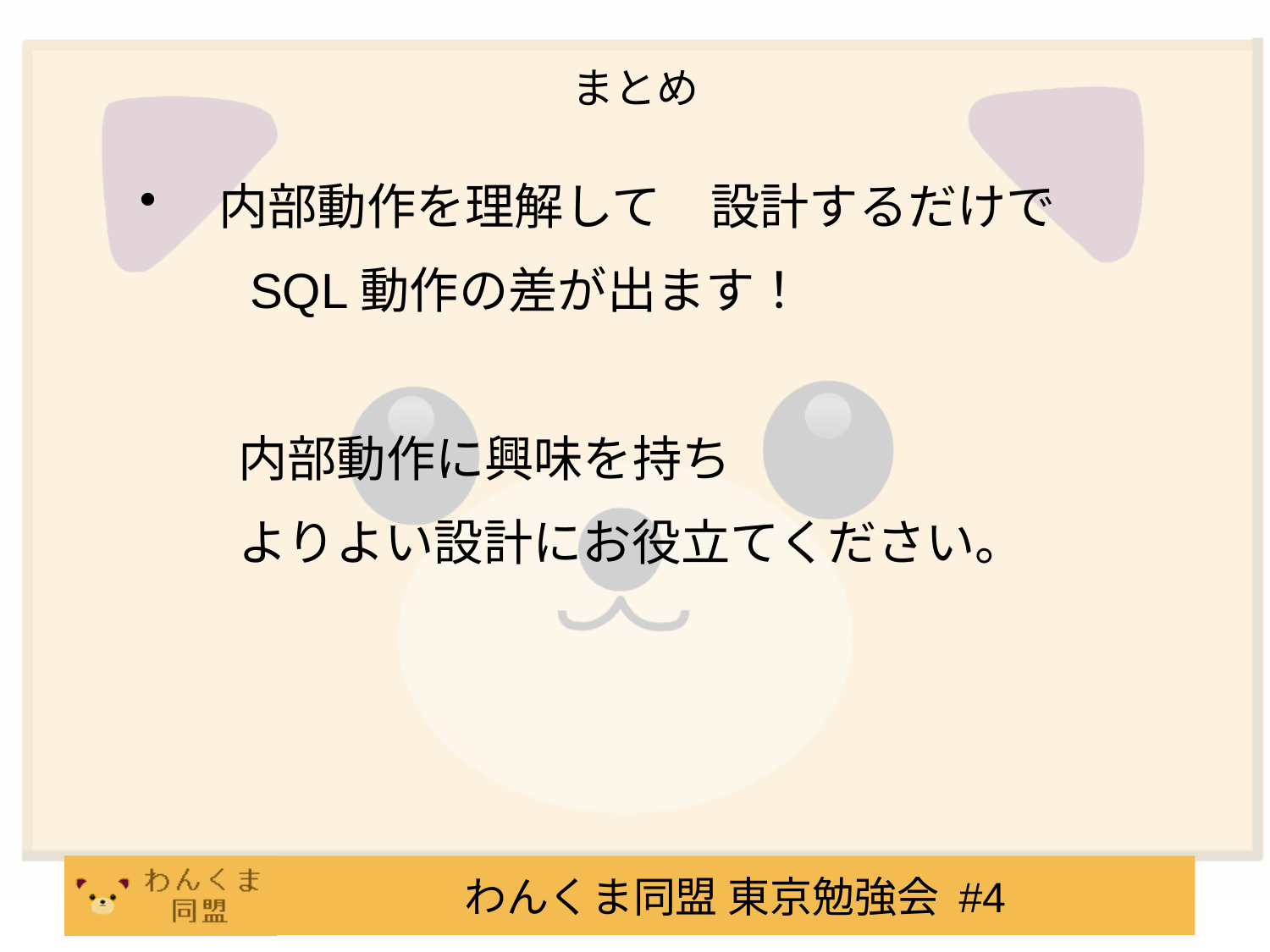

まとめ
　内部動作を理解して　設計するだけで
　　SQL動作の差が出ます！

　　内部動作に興味を持ち
　　よりよい設計にお役立てください。